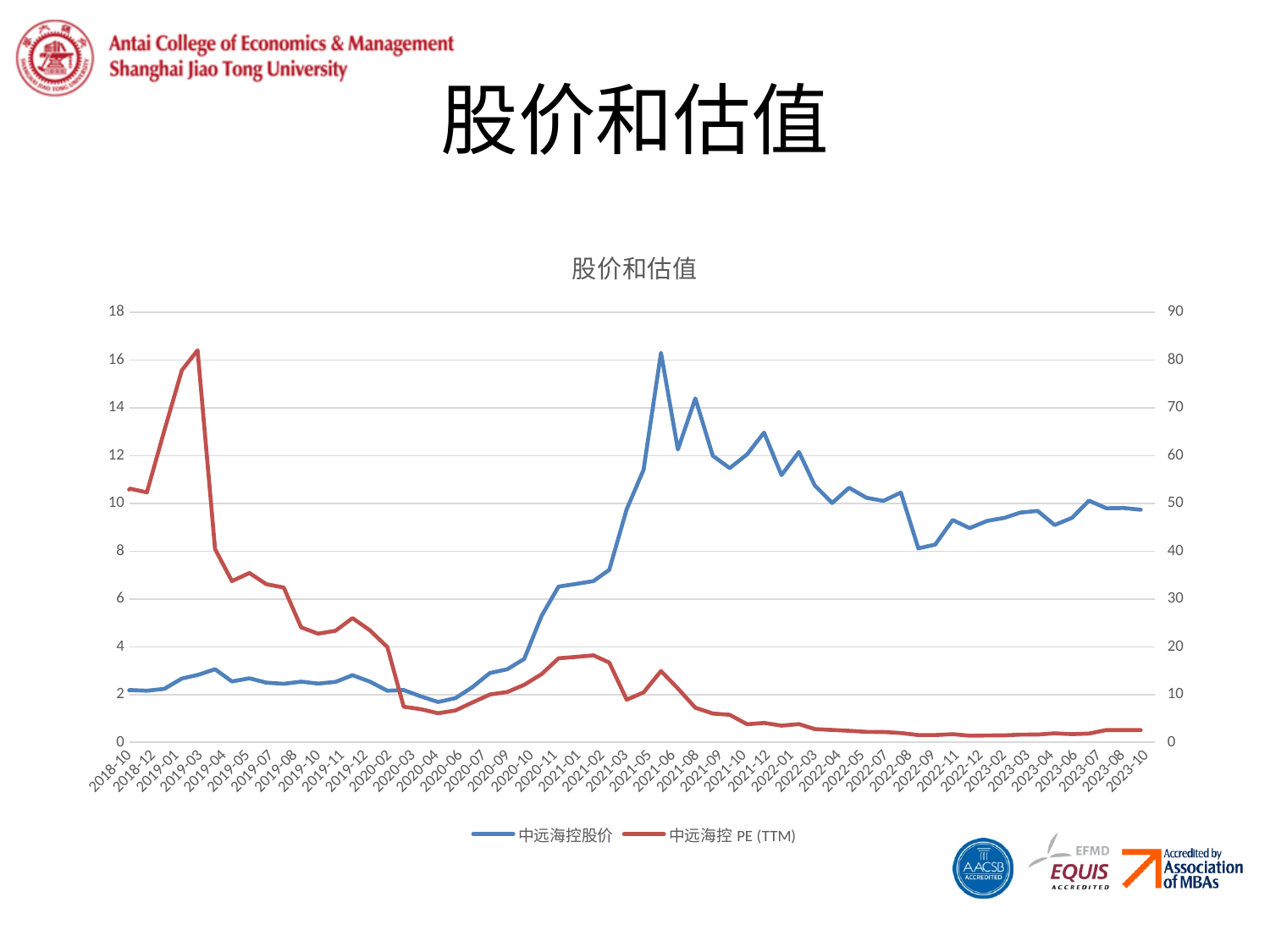

# 股价和估值

### Chart: 股价和估值

| Category | 中远海控股价 | 中远海控PE (TTM) |
|---|---|---|
| 43404 | 2.02 | 49.1 |
| 43434 | 2.19 | 53.11 |
| 43462 | 2.16 | 52.33 |
| 43496 | 2.24 | 65.29 |
| 43524 | 2.67 | 77.88 |
| 43553 | 2.82 | 82.08 |
| 43585 | 3.06 | 40.45 |
| 43616 | 2.55 | 33.75 |
| 43644 | 2.68 | 35.44 |
| 43677 | 2.5 | 33.11 |
| 43707 | 2.45 | 32.4 |
| 43738 | 2.54 | 24.05 |
| 43769 | 2.46 | 22.75 |
| 43798 | 2.53 | 23.35 |
| 43830 | 2.81 | 26.01 |
| 43853 | 2.54 | 23.45 |
| 43889 | 2.16 | 19.94 |
| 43921 | 2.19 | 7.45 |
| 43951 | 1.92 | 6.93 |
| 43980 | 1.69 | 6.08 |
| 44012 | 1.85 | 6.68 |
| 44043 | 2.31 | 8.34 |
| 44074 | 2.9 | 10.01 |
| 44104 | 3.06 | 10.54 |
| 44134 | 3.49 | 12.03 |
| 44165 | 5.3 | 14.29 |
| 44196 | 6.52 | 17.59 |
| 44225 | 6.63 | 17.88 |
| 44253 | 6.75 | 18.21 |
| 44286 | 7.22 | 16.7 |
| 44316 | 9.76 | 8.93 |
| 44347 | 11.41 | 10.44 |
| 44377 | 16.31 | 14.92 |
| 44407 | 12.26 | 11.27 |
| 44439 | 14.4 | 7.24 |
| 44469 | 12.0 | 6.03 |
| 44498 | 11.48 | 5.77 |
| 44530 | 12.06 | 3.78 |
| 44561 | 12.97 | 4.06 |
| 44589 | 11.19 | 3.5 |
| 44620 | 12.16 | 3.81 |
| 44651 | 10.76 | 2.78 |
| 44680 | 10.02 | 2.59 |
| 44712 | 10.66 | 2.42 |
| 44742 | 10.24 | 2.19 |
| 44771 | 10.11 | 2.17 |
| 44804 | 10.46 | 1.95 |
| 44834 | 8.12 | 1.52 |
| 44865 | 8.28 | 1.52 |
| 44895 | 9.31 | 1.71 |
| 44925 | 8.97 | 1.39 |
| 44957 | 9.27 | 1.44 |
| 44985 | 9.4 | 1.46 |
| 45016 | 9.62 | 1.62 |
| 45044 | 9.69 | 1.63 |
| 45077 | 9.1 | 1.89 |
| 45107 | 9.4 | 1.71 |
| 45138 | 10.12 | 1.84 |
| 45169 | 9.8 | 2.58 |
| 45197 | 9.81 | 2.58 |
| 45225 | 9.74 | 2.56 |